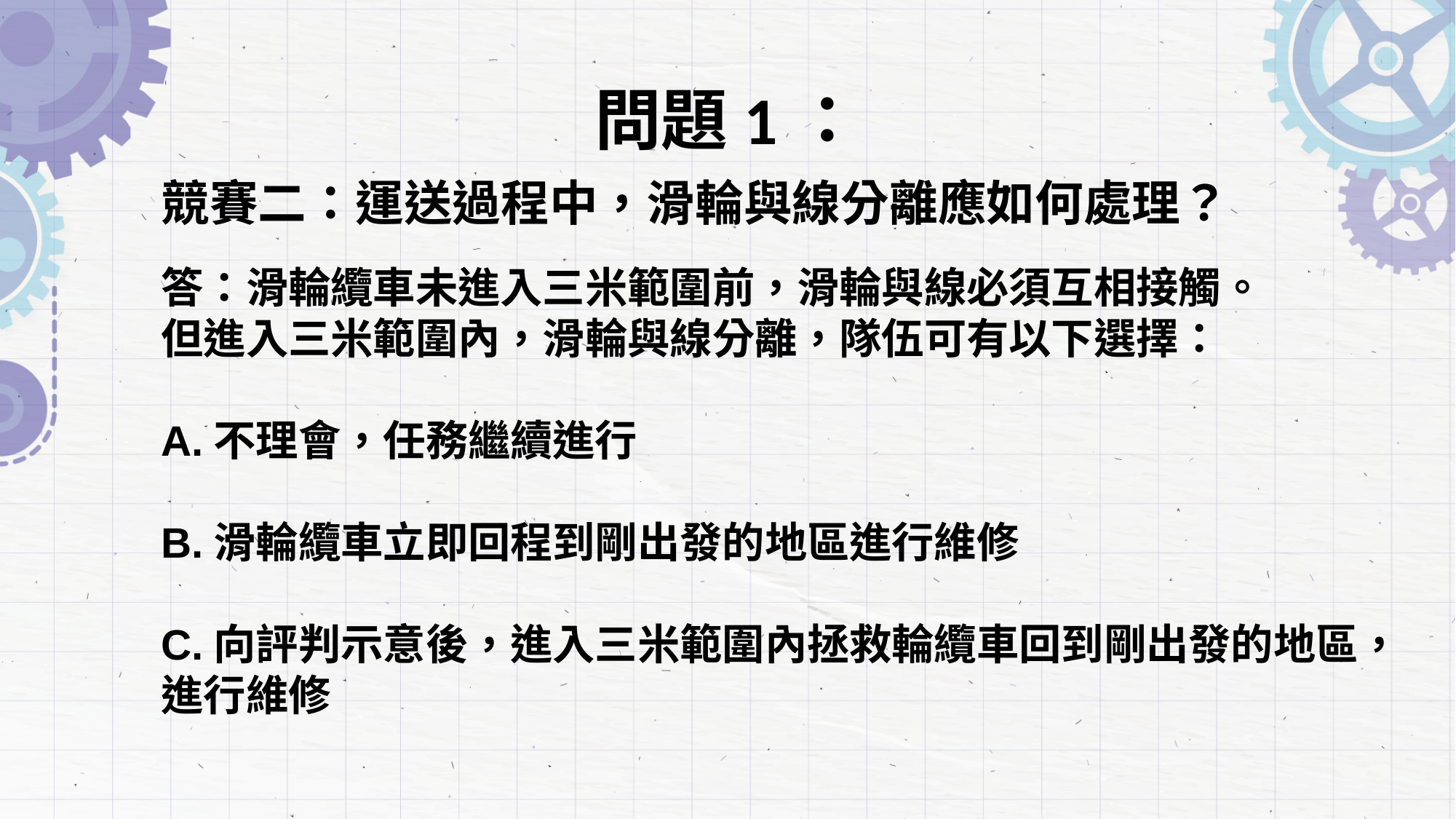

# 問題1：
競賽二：運送過程中，滑輪與線分離應如何處理？
答：滑輪纜車未進入三米範圍前，滑輪與線必須互相接觸。
但進入三米範圍內，滑輪與線分離，隊伍可有以下選擇：

A.不理會，任務繼續進行

B.滑輪纜車立即回程到剛出發的地區進行維修

C.向評判示意後，進入三米範圍內拯救輪纜車回到剛出發的地區，進行維修